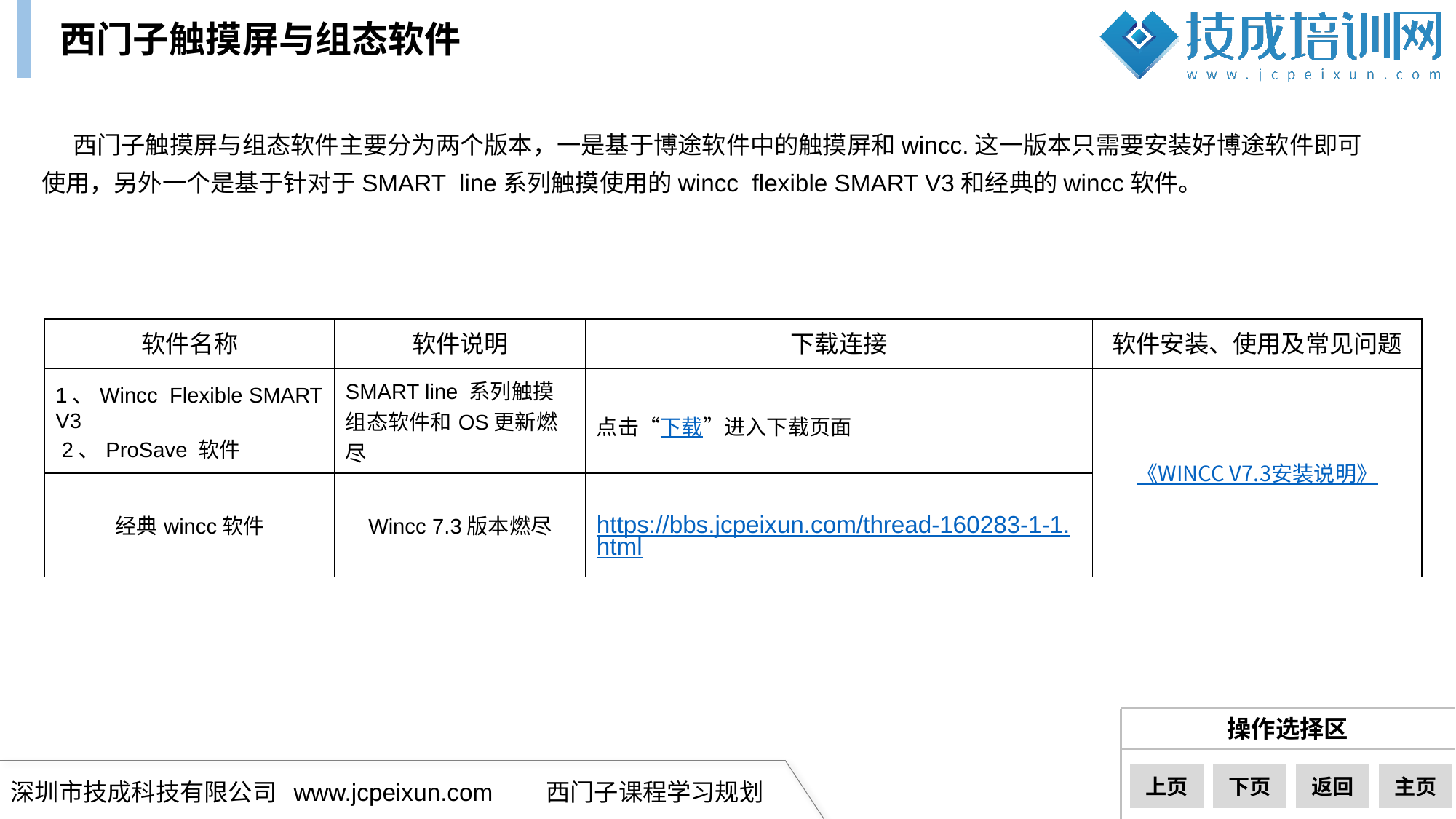

西门子触摸屏与组态软件
西门子触摸屏与组态软件主要分为两个版本，一是基于博途软件中的触摸屏和wincc.这一版本只需要安装好博途软件即可使用，另外一个是基于针对于SMART  line系列触摸使用的wincc  flexible SMART V3和经典的wincc软件。
| 软件名称 | 软件说明 | 下载连接 | 软件安装、使用及常见问题 |
| --- | --- | --- | --- |
| 1、Wincc Flexible SMART V3 2、ProSave 软件 | SMART line 系列触摸组态软件和OS更新燃尽 | 点击“下载”进入下载页面 | 《WINCC V7.3安装说明》 |
| 经典wincc软件 | Wincc 7.3版本燃尽 | https://bbs.jcpeixun.com/thread-160283-1-1.html |  |
下一页
上页
下页
返回
主页